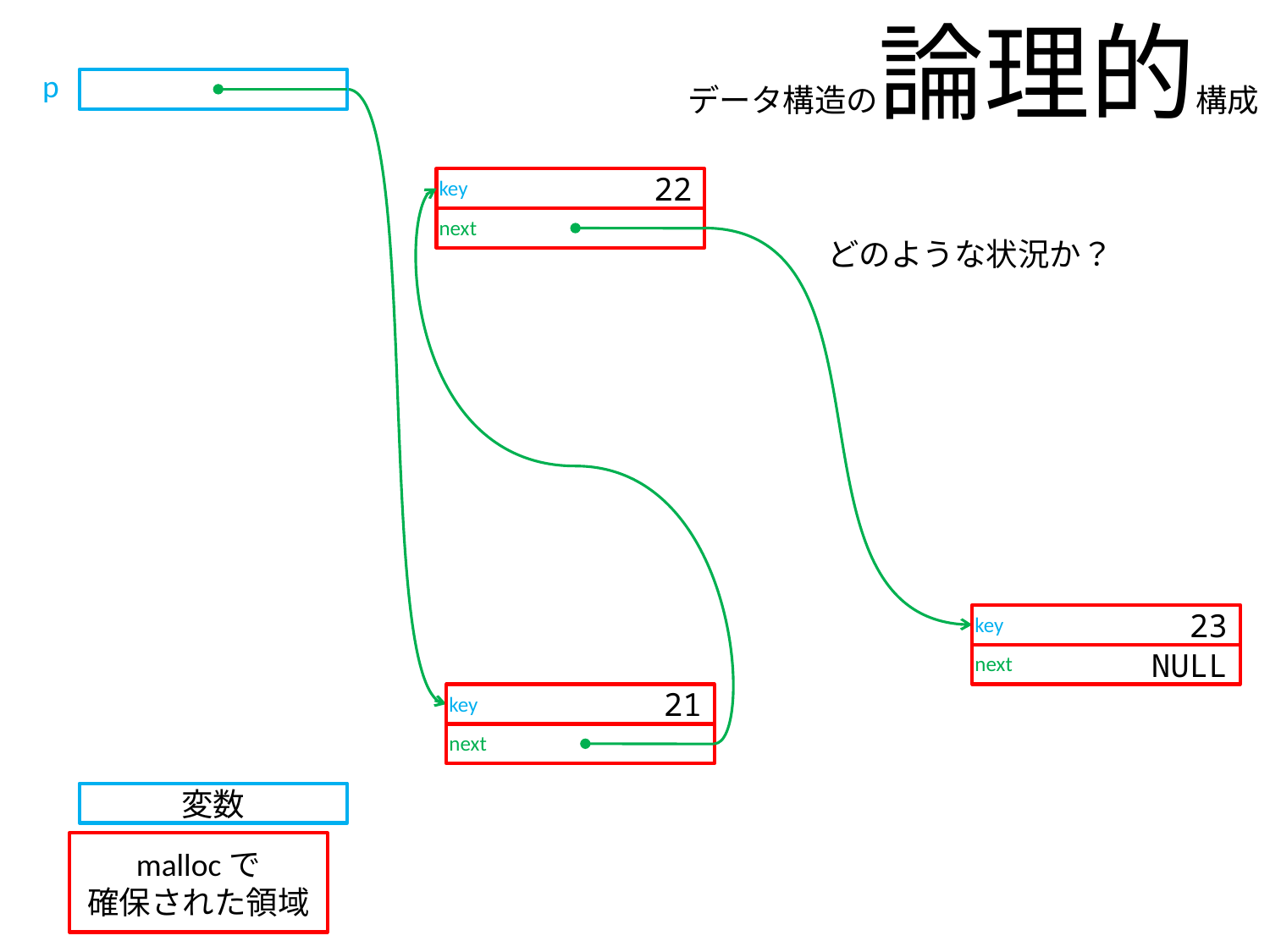

データ構造の論理的構成
p

key
22
next

どのような状況か？
key
23
next
NULL
key
21
next

変数
mallocで
確保された領域